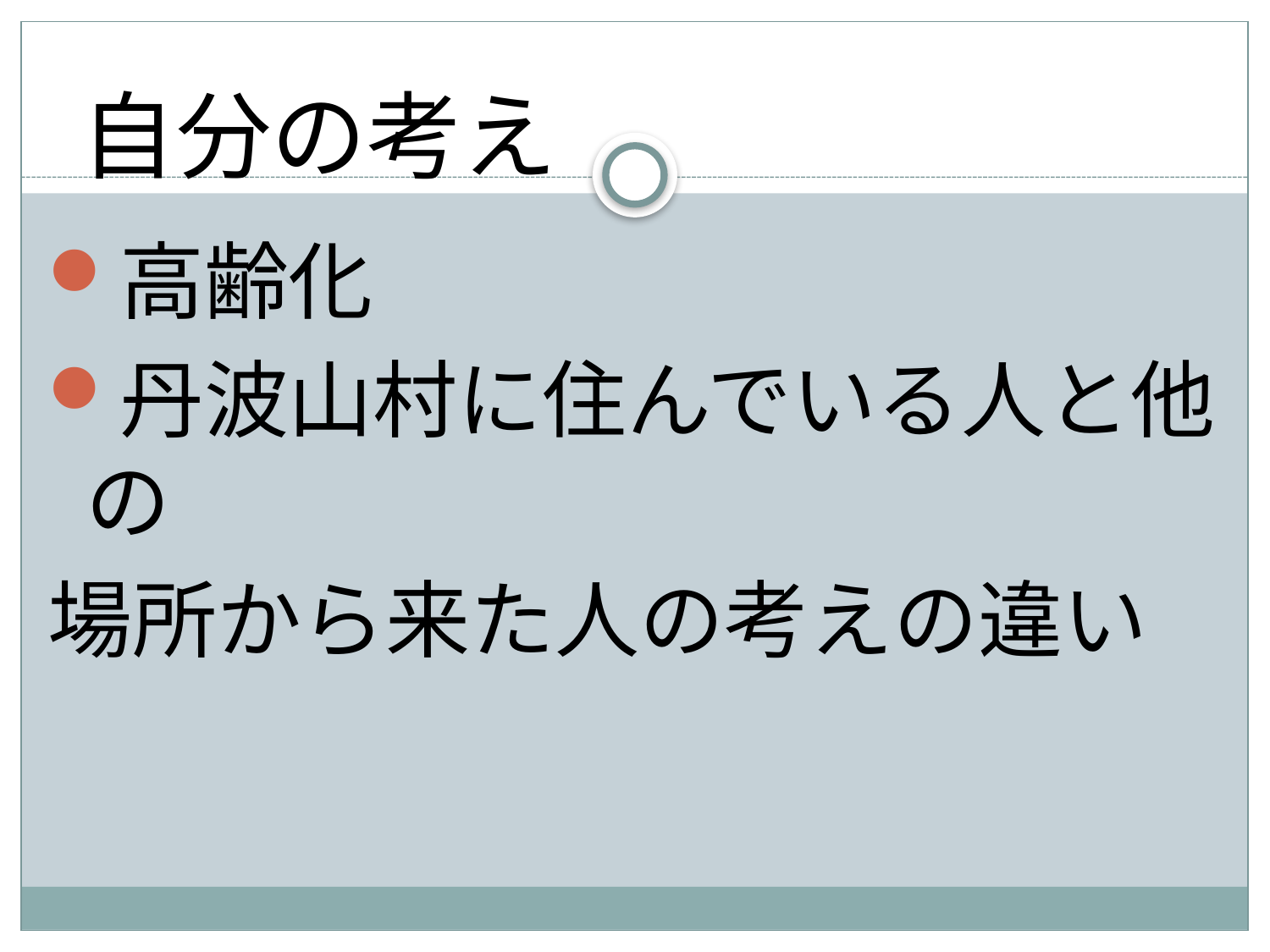

# 自分の考え
高齢化
丹波山村に住んでいる人と他の
場所から来た人の考えの違い